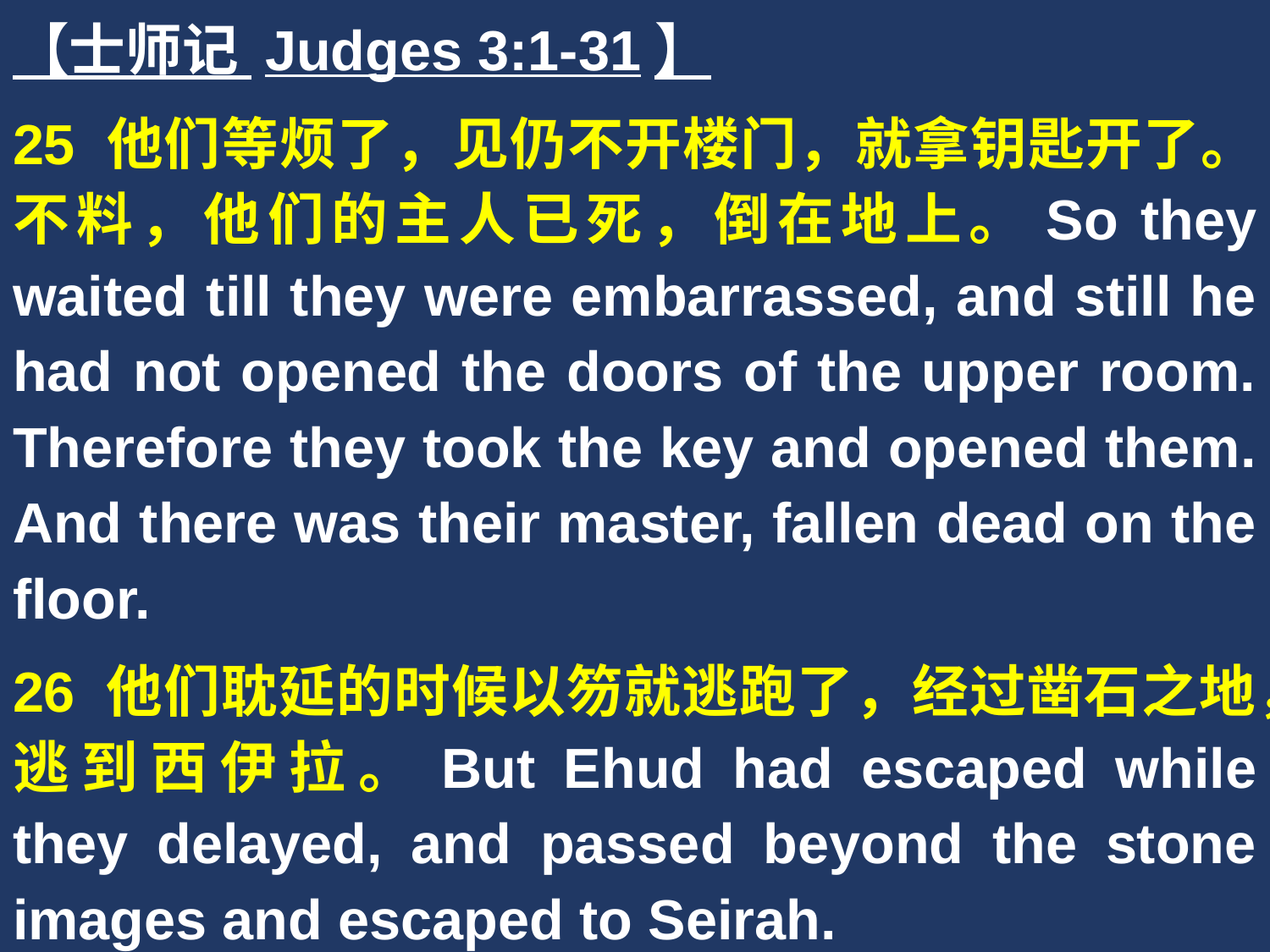

【士师记 Judges 3:1-31】
25 他们等烦了，见仍不开楼门，就拿钥匙开了。不料，他们的主人已死，倒在地上。So they waited till they were embarrassed, and still he had not opened the doors of the upper room. Therefore they took the key and opened them. And there was their master, fallen dead on the floor.
26 他们耽延的时候以笏就逃跑了，经过凿石之地，逃到西伊拉。But Ehud had escaped while they delayed, and passed beyond the stone images and escaped to Seirah.